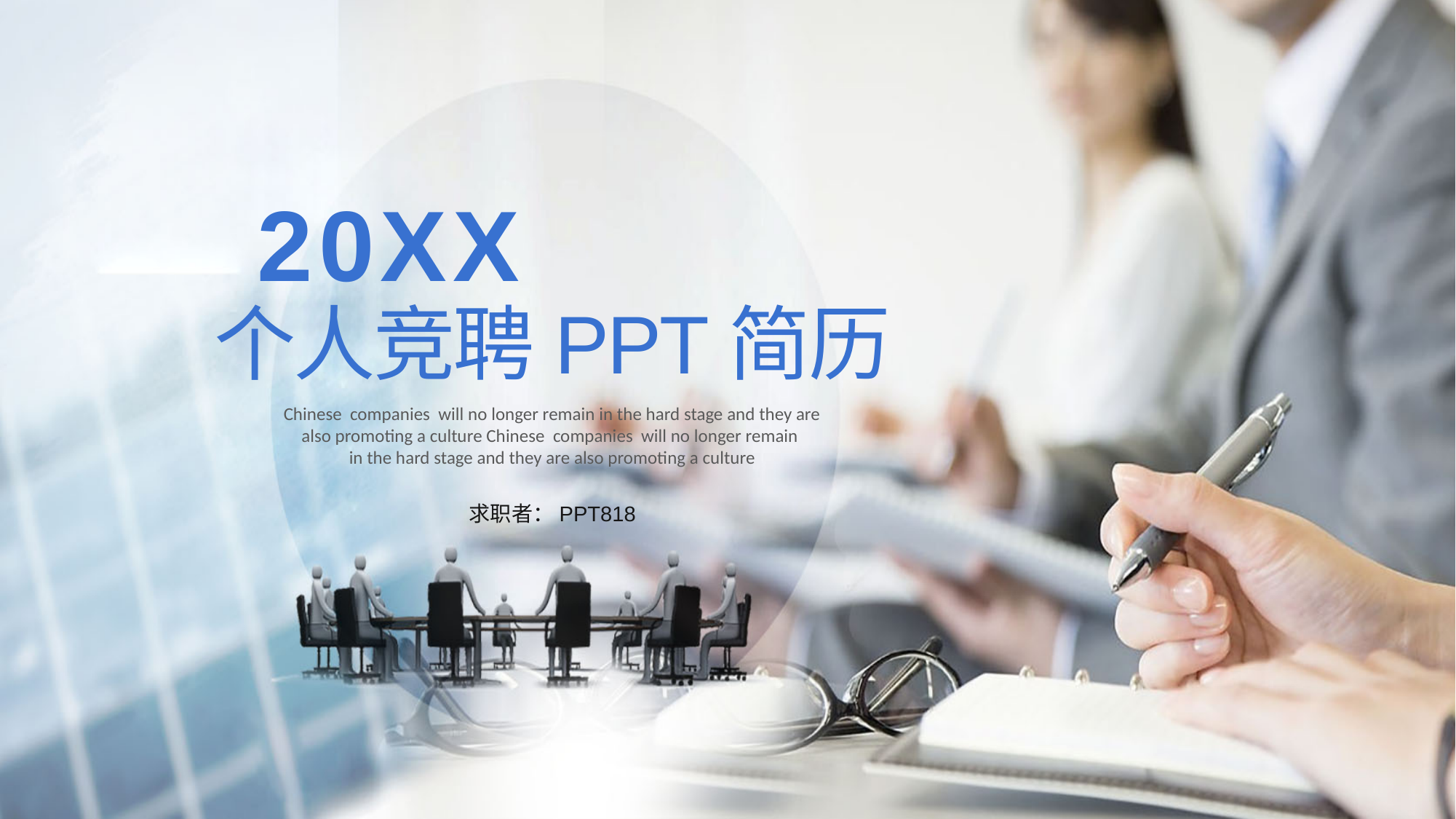

20XX
个人竞聘PPT简历
Chinese  companies  will no longer remain in the hard stage and they are also promoting a culture Chinese  companies  will no longer remain
in the hard stage and they are also promoting a culture
求职者：PPT818